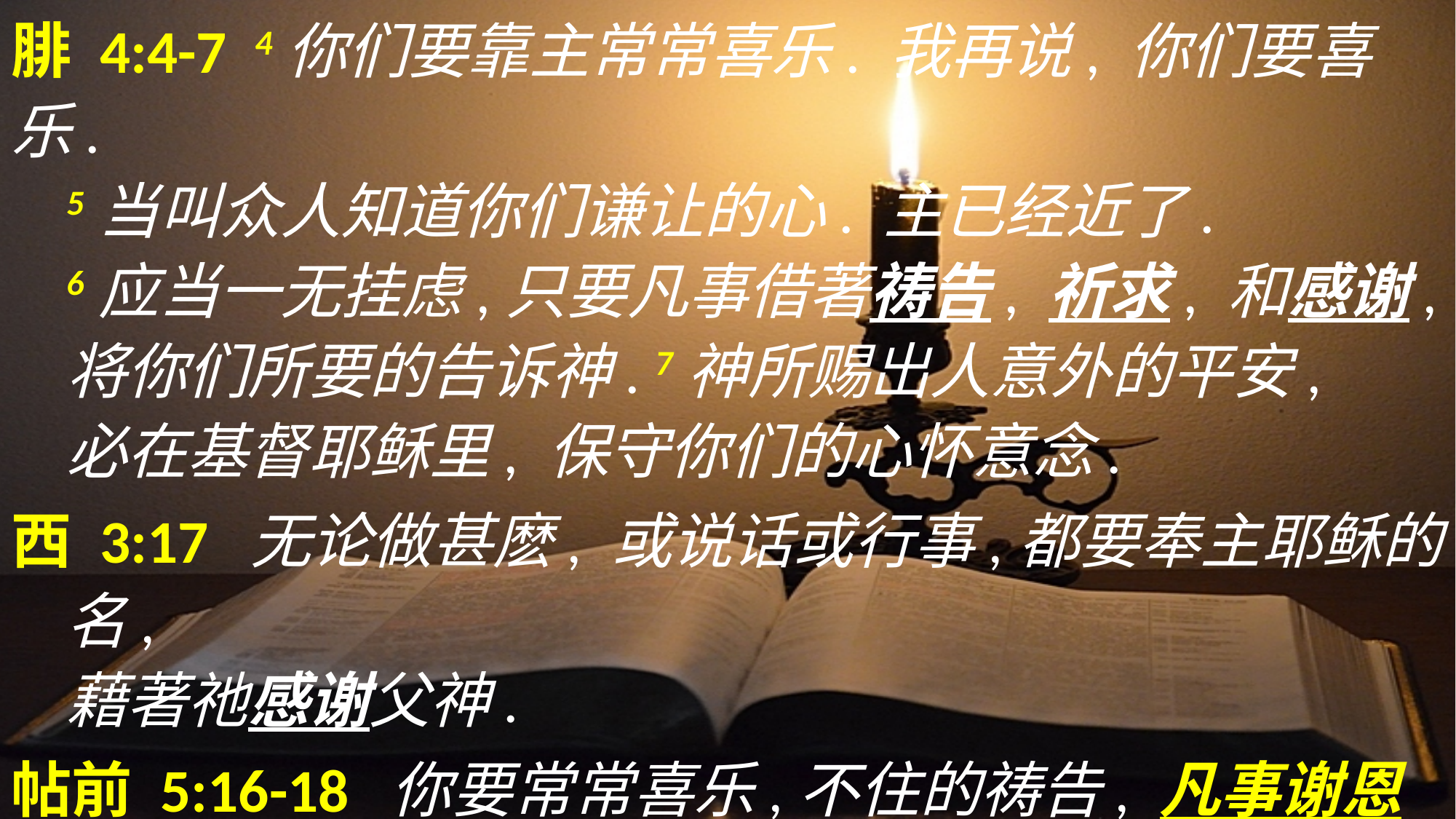

腓 4:4-7  4你们要靠主常常喜乐. 我再说, 你们要喜乐.
	5当叫众人知道你们谦让的心. 主已经近了.
	6应当一无挂虑,只要凡事借著祷告, 祈求, 和感谢,
	将你们所要的告诉神. 7神所赐出人意外的平安,
	必在基督耶稣里, 保守你们的心怀意念.
西 3:17  无论做甚麽, 或说话或行事,都要奉主耶稣的名,
	藉著祂感谢父神.
帖前 5:16-18  你要常常喜乐,不住的祷告, 凡事谢恩 ;
	因为这是神在基督耶稣裡向你们所定的旨意.